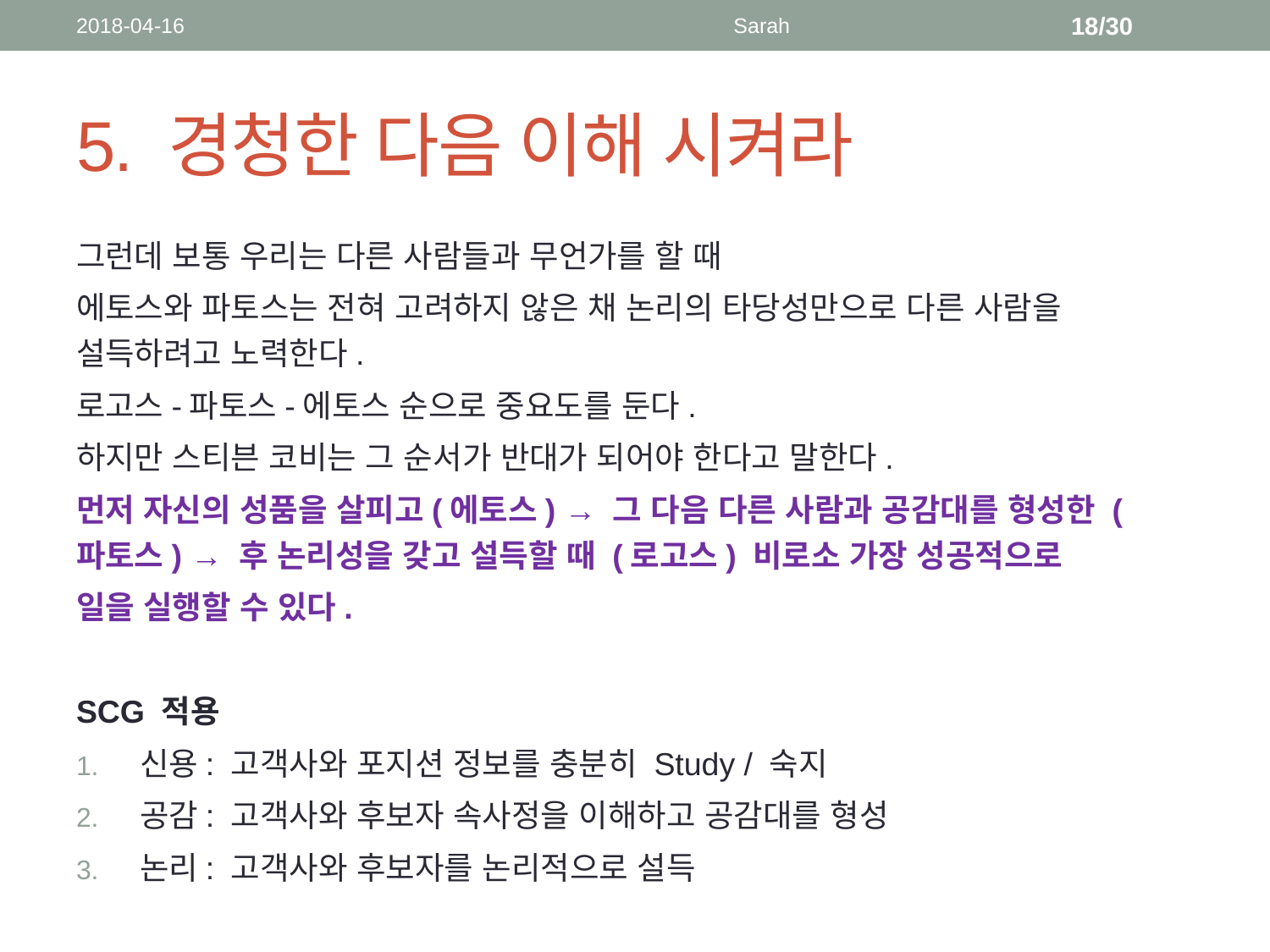

2018-04-16
Sarah
18/30
# 5. 경청한 다음 이해 시켜라
그런데 보통 우리는 다른 사람들과 무언가를 할 때
에토스와 파토스는 전혀 고려하지 않은 채 논리의 타당성만으로 다른 사람을 설득하려고 노력한다.
로고스-파토스-에토스 순으로 중요도를 둔다.
하지만 스티븐 코비는 그 순서가 반대가 되어야 한다고 말한다.
먼저 자신의 성품을 살피고(에토스) → 그 다음 다른 사람과 공감대를 형성한 (파토스) → 후 논리성을 갖고 설득할 때 (로고스) 비로소 가장 성공적으로
일을 실행할 수 있다.

SCG 적용
신용: 고객사와 포지션 정보를 충분히 Study / 숙지
공감: 고객사와 후보자 속사정을 이해하고 공감대를 형성
논리: 고객사와 후보자를 논리적으로 설득